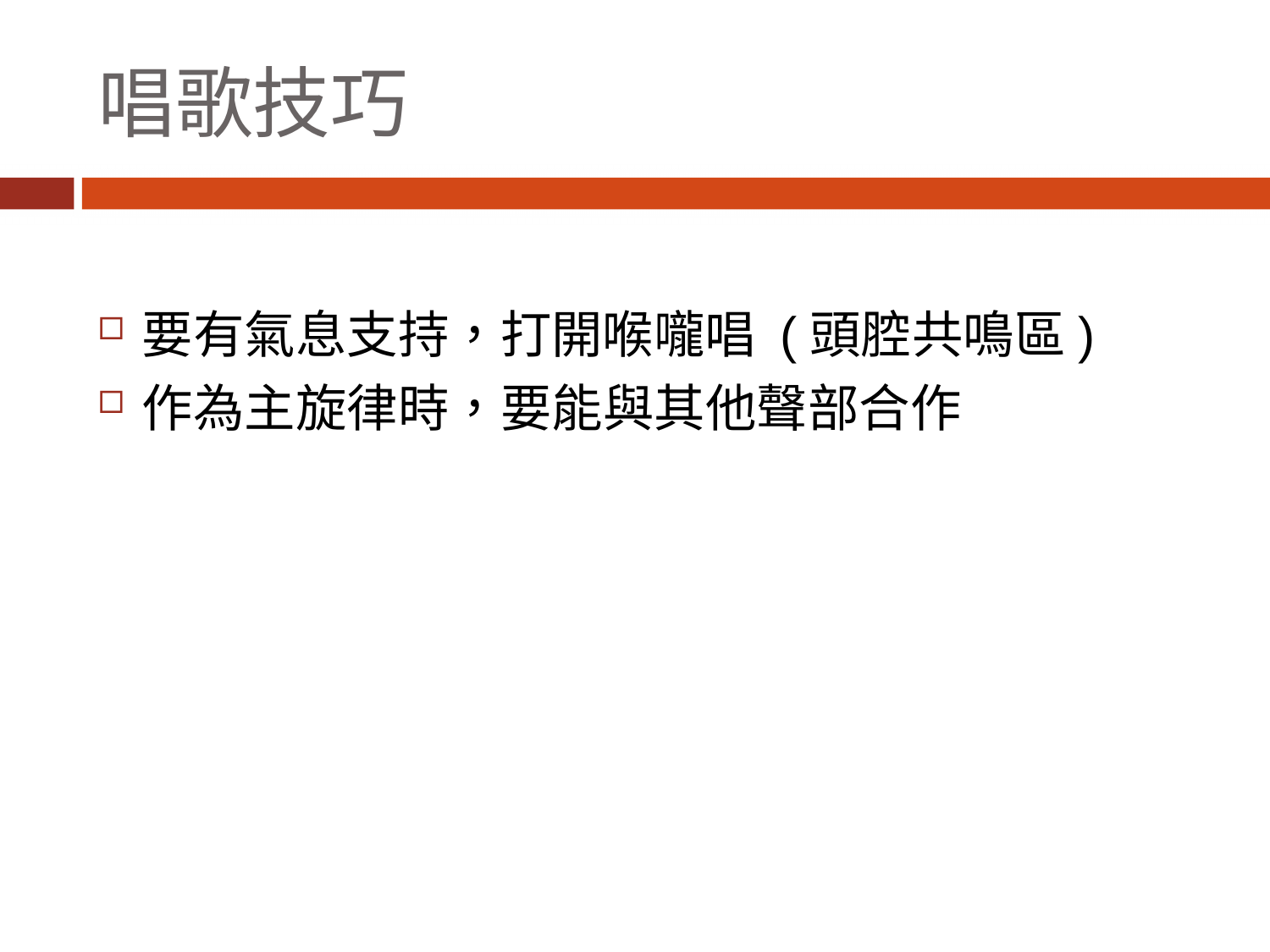

# 唱歌技巧

要有氣息支持，打開喉嚨唱 (頭腔共鳴區)
作為主旋律時，要能與其他聲部合作